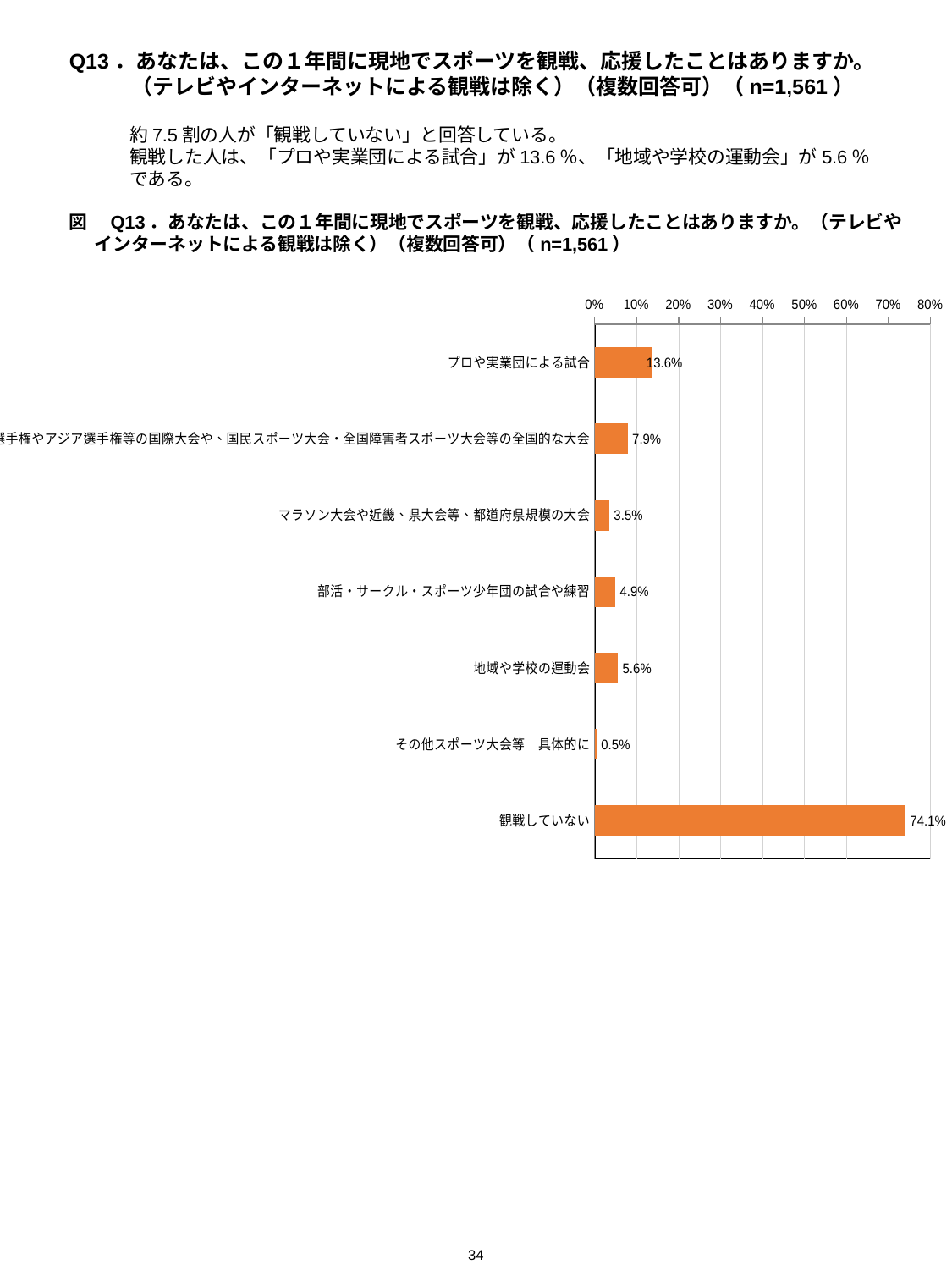

Q13．あなたは、この１年間に現地でスポーツを観戦、応援したことはありますか。（テレビやインターネットによる観戦は除く）（複数回答可）（n=1,561）
約7.5割の人が「観戦していない」と回答している。
観戦した人は、「プロや実業団による試合」が13.6％、「地域や学校の運動会」が5.6％である。
図　Q13．あなたは、この１年間に現地でスポーツを観戦、応援したことはありますか。（テレビやインターネットによる観戦は除く）（複数回答可）（n=1,561）

### Chart

| Category |  |
|---|---|
| プロや実業団による試合 | 13.645099295323512 |
| 世界選手権やアジア選手権等の国際大会や、国民スポーツ大会・全国障害者スポーツ大会等の全国的な大会 | 7.879564381806535 |
| マラソン大会や近畿、県大会等、都道府県規模の大会 | 3.523382447149263 |
| 部活・サークル・スポーツ少年団の試合や練習 | 4.932735426008969 |
| 地域や学校の運動会 | 5.573350416399744 |
| その他スポーツ大会等　具体的に | 0.5124919923126202 |
| 観戦していない | 74.11915438821268 |
34